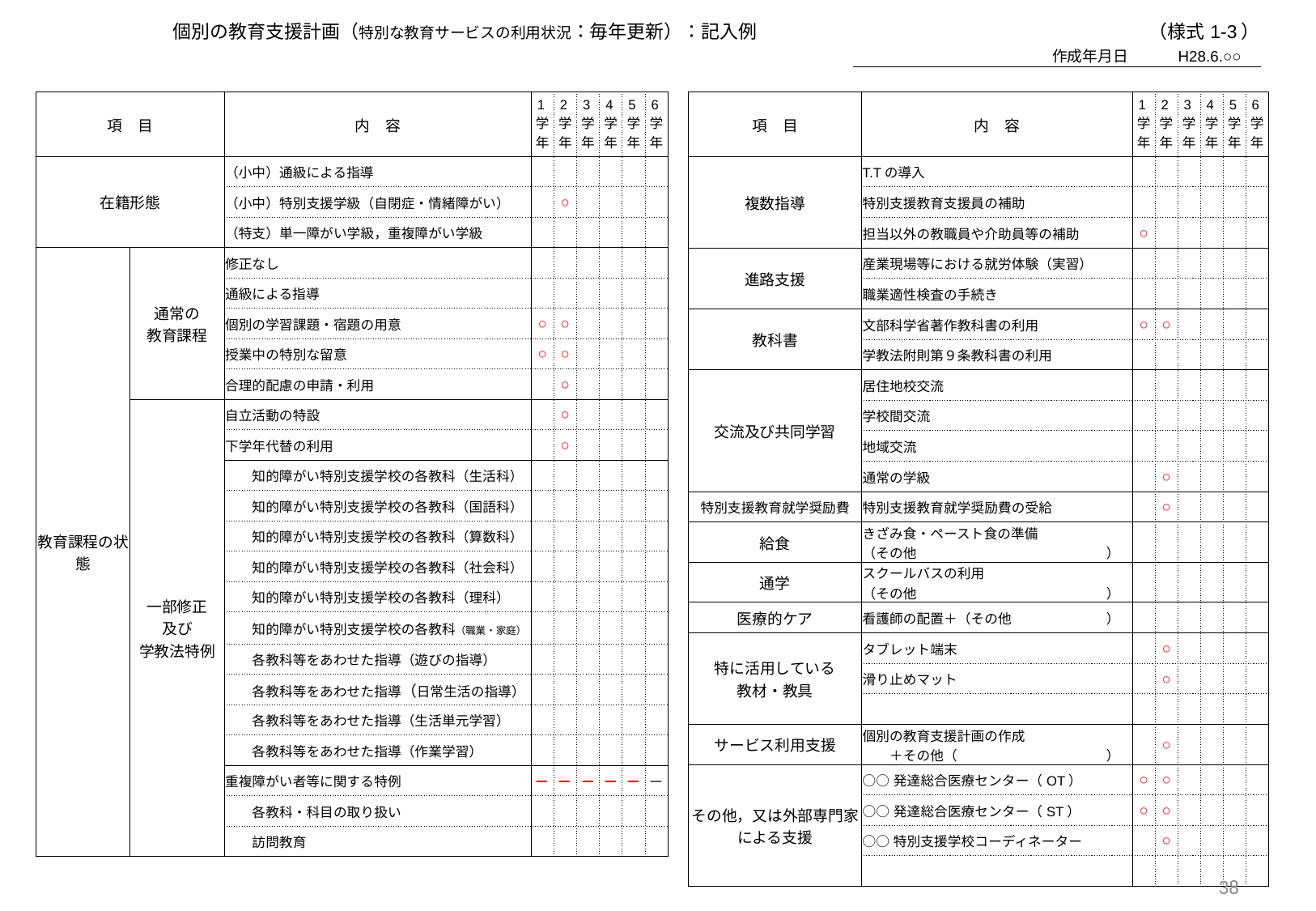

| 個別の教育支援計画（特別な教育サービスの利用状況：毎年更新）：記入例 |  |  |  |  |  |  |  |  |  |  | （様式1-3） |
| --- | --- | --- | --- | --- | --- | --- | --- | --- | --- | --- | --- |
|  |  |  |  |  |  |  |  |  |  |  | 作成年月日　　　H28.6.○○ |
| 項　目 | 内　容 | 1学年 | 2学年 | 3学年 | 4学年 | 5学年 | 6学年 |
| --- | --- | --- | --- | --- | --- | --- | --- |
| 複数指導 | T.Tの導入 |  |  |  |  |  |  |
|  | 特別支援教育支援員の補助 |  |  |  |  |  |  |
|  | 担当以外の教職員や介助員等の補助 | ○ |  |  |  |  |  |
| 進路支援 | 産業現場等における就労体験（実習） |  |  |  |  |  |  |
|  | 職業適性検査の手続き |  |  |  |  |  |  |
| 教科書 | 文部科学省著作教科書の利用 | ○ | ○ |  |  |  |  |
|  | 学教法附則第９条教科書の利用 |  |  |  |  |  |  |
| 交流及び共同学習 | 居住地校交流 |  |  |  |  |  |  |
|  | 学校間交流 |  |  |  |  |  |  |
|  | 地域交流 |  |  |  |  |  |  |
|  | 通常の学級 |  | ○ |  |  |  |  |
| 特別支援教育就学奨励費 | 特別支援教育就学奨励費の受給 |  | ○ |  |  |  |  |
| 給食 | きざみ食・ペースト食の準備 （その他　　　　　　　　　　　　　　） |  |  |  |  |  |  |
| 通学 | スクールバスの利用 （その他　　　　　　　　　　　　　　） |  |  |  |  |  |  |
| 医療的ケア | 看護師の配置＋（その他　　　　　　　） |  |  |  |  |  |  |
| 特に活用している 教材・教具 | タブレット端末 |  | ○ |  |  |  |  |
|  | 滑り止めマット |  | ○ |  |  |  |  |
|  |  |  |  |  |  |  |  |
| サービス利用支援 | 個別の教育支援計画の作成 　　＋その他（　　　　　　　　　　　） |  | ○ |  |  |  |  |
| その他，又は外部専門家による支援 | ○○発達総合医療センター（OT） | ○ | ○ |  |  |  |  |
|  | ○○発達総合医療センター（ST） | ○ | ○ |  |  |  |  |
|  | ○○特別支援学校コーディネーター |  | ○ |  |  |  |  |
|  |  |  |  |  |  |  |  |
| 項　目 |  | 内　容 | 1学年 | 2学年 | 3学年 | 4学年 | 5学年 | 6学年 |
| --- | --- | --- | --- | --- | --- | --- | --- | --- |
| 在籍形態 |  | （小中）通級による指導 |  |  |  |  |  |  |
|  |  | （小中）特別支援学級（自閉症・情緒障がい） |  | ○ |  |  |  |  |
|  |  | （特支）単一障がい学級，重複障がい学級 |  |  |  |  |  |  |
| 教育課程の状態 | 通常の 教育課程 | 修正なし |  |  |  |  |  |  |
|  |  | 通級による指導 |  |  |  |  |  |  |
|  |  | 個別の学習課題・宿題の用意 | ○ | ○ |  |  |  |  |
|  |  | 授業中の特別な留意 | ○ | ○ |  |  |  |  |
|  |  | 合理的配慮の申請・利用 |  | ○ |  |  |  |  |
|  | 一部修正 及び 学教法特例 | 自立活動の特設 |  | ○ |  |  |  |  |
|  |  | 下学年代替の利用 |  | ○ |  |  |  |  |
|  |  | 知的障がい特別支援学校の各教科（生活科） |  |  |  |  |  |  |
|  |  | 知的障がい特別支援学校の各教科（国語科） |  |  |  |  |  |  |
|  |  | 知的障がい特別支援学校の各教科（算数科） |  |  |  |  |  |  |
|  |  | 知的障がい特別支援学校の各教科（社会科） |  |  |  |  |  |  |
|  |  | 知的障がい特別支援学校の各教科（理科） |  |  |  |  |  |  |
|  |  | 知的障がい特別支援学校の各教科（職業・家庭） |  |  |  |  |  |  |
|  |  | 各教科等をあわせた指導（遊びの指導） |  |  |  |  |  |  |
|  |  | 各教科等をあわせた指導（日常生活の指導） |  |  |  |  |  |  |
|  |  | 各教科等をあわせた指導（生活単元学習） |  |  |  |  |  |  |
|  |  | 各教科等をあわせた指導（作業学習） |  |  |  |  |  |  |
|  |  | 重複障がい者等に関する特例 | － | － | － | － | － | － |
|  |  | 各教科・科目の取り扱い |  |  |  |  |  |  |
|  |  | 訪問教育 |  |  |  |  |  |  |
38